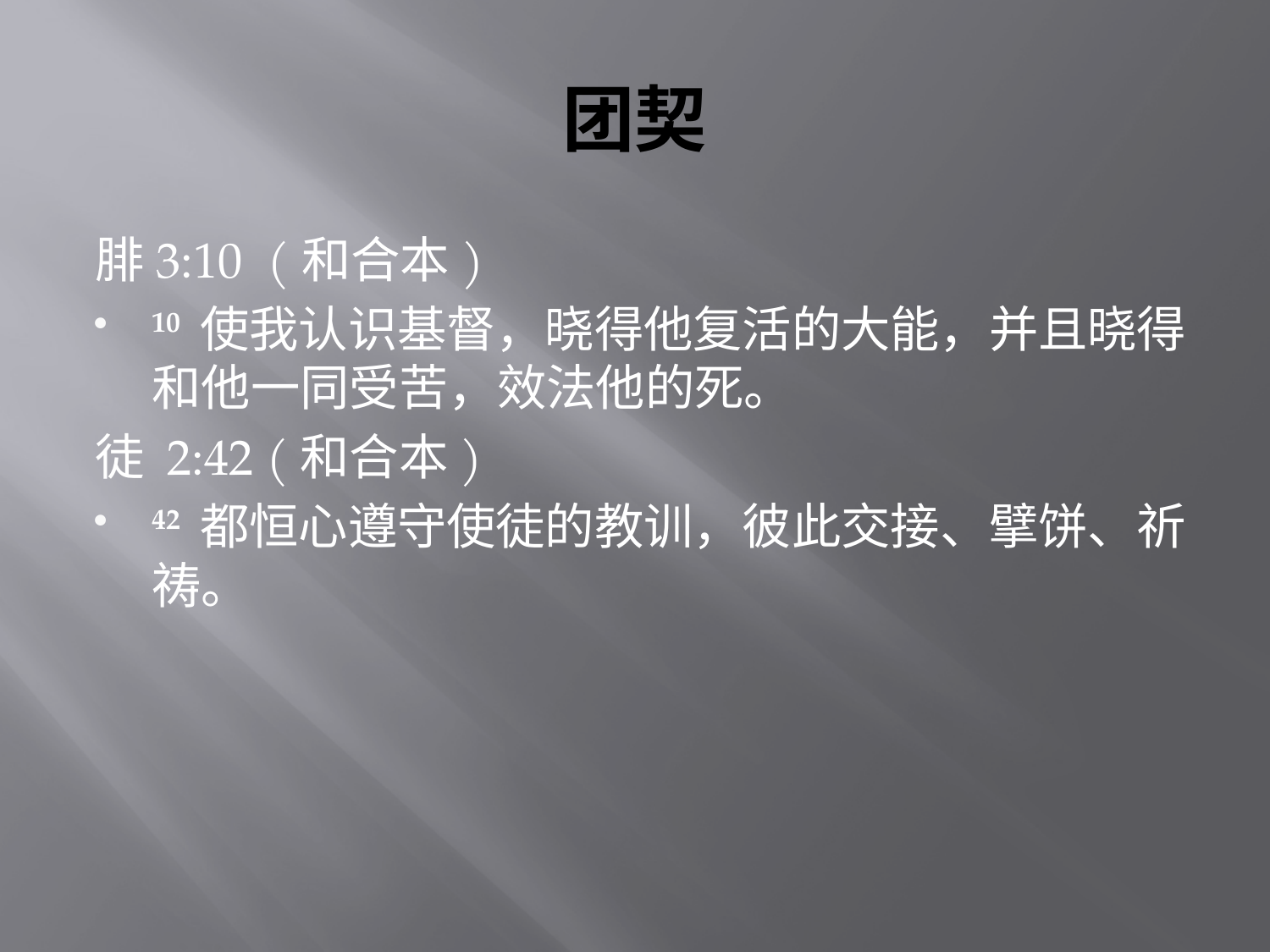

# 团契
腓3:10  (和合本)
10 使我认识基督，晓得他复活的大能，并且晓得和他一同受苦，效法他的死。
徒 2:42 (和合本)
42 都恒心遵守使徒的教训，彼此交接、擘饼、祈祷。